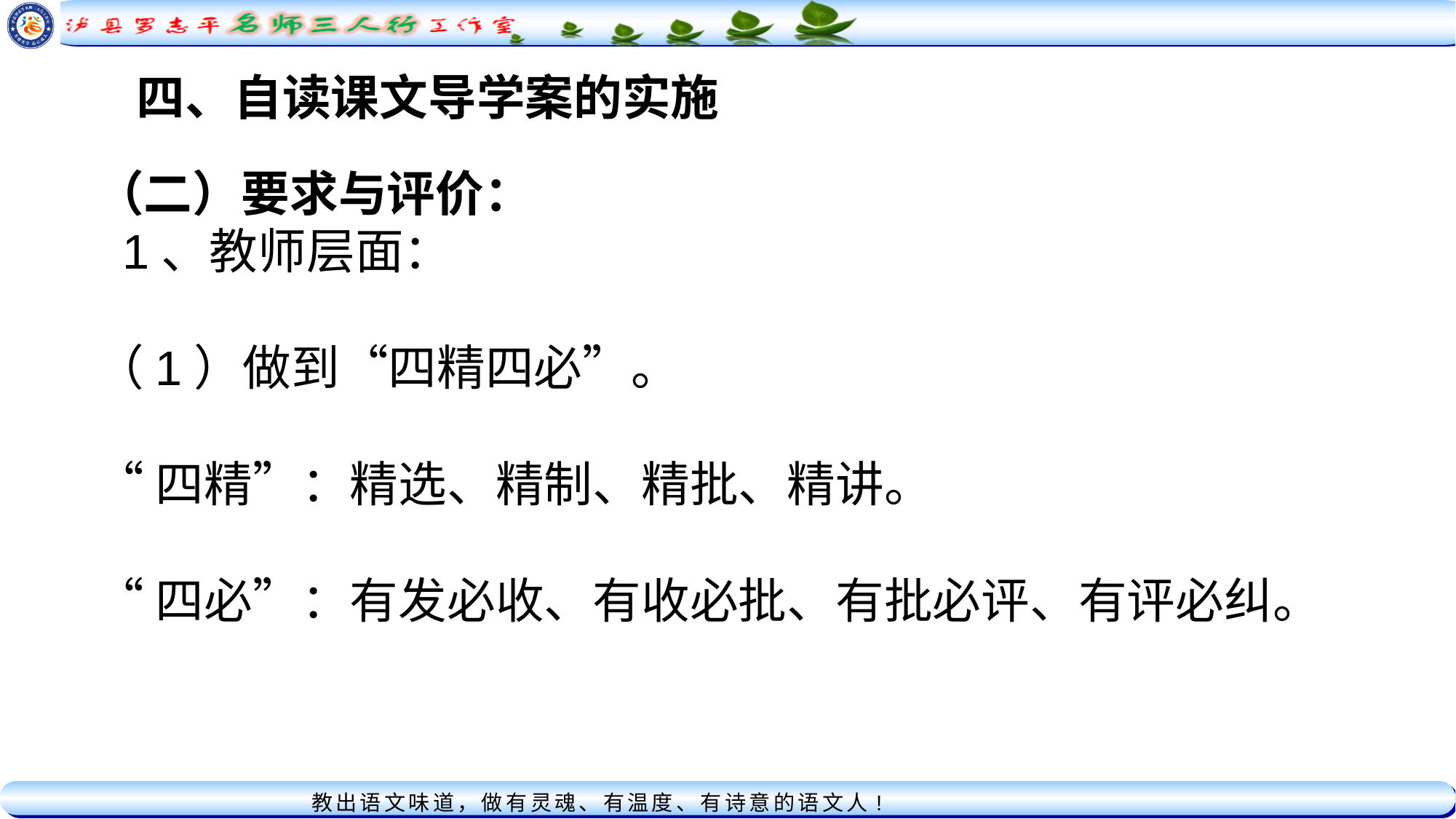

四、自读课文导学案的实施
（二）要求与评价：
  1、教师层面：

（1）做到“四精四必”。

“四精”：精选、精制、精批、精讲。

“四必”：有发必收、有收必批、有批必评、有评必纠。